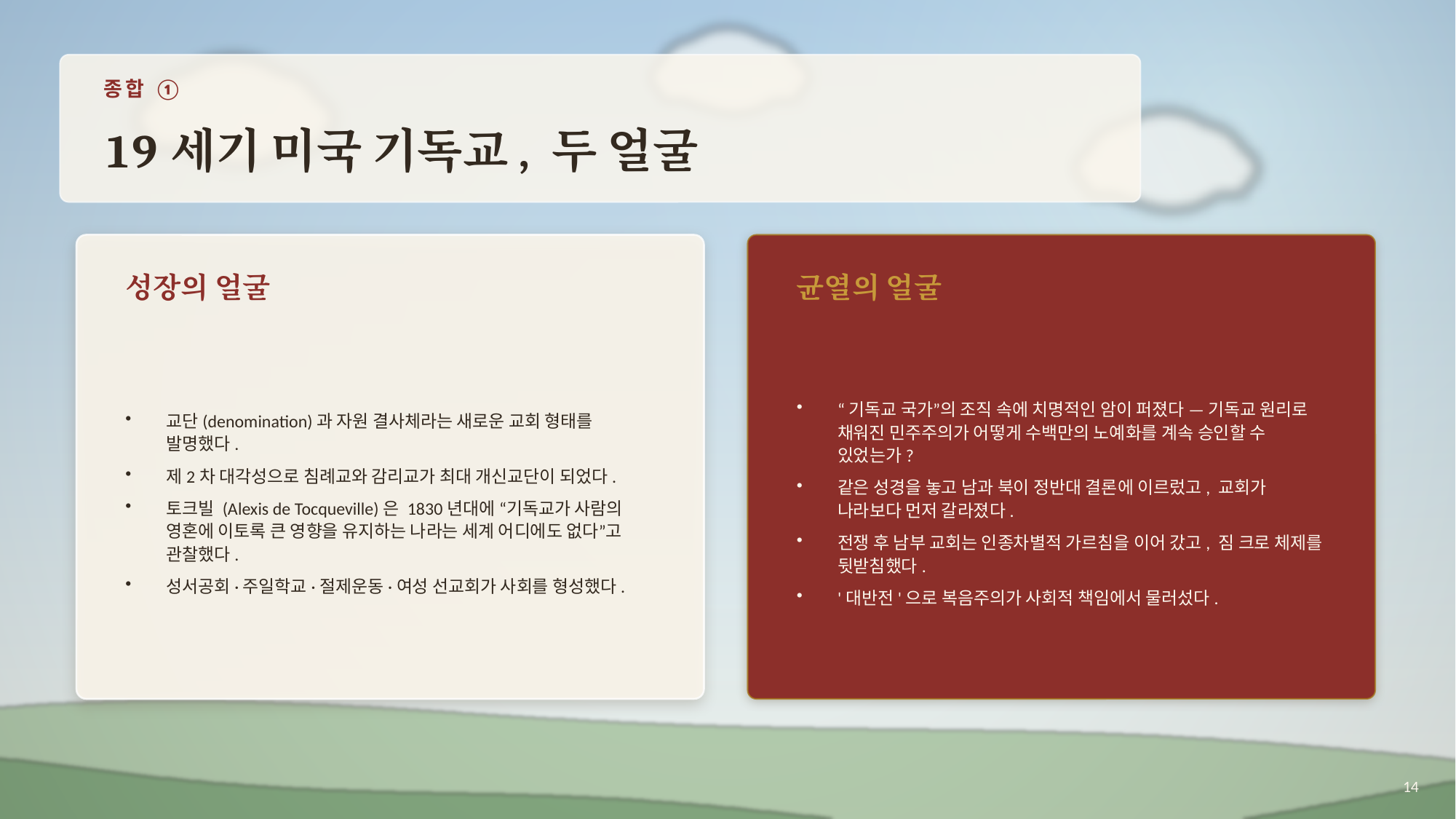

종합 ①
19세기 미국 기독교, 두 얼굴

성장의 얼굴
균열의 얼굴
교단(denomination)과 자원 결사체라는 새로운 교회 형태를 발명했다.
제2차 대각성으로 침례교와 감리교가 최대 개신교단이 되었다.
토크빌 (Alexis de Tocqueville)은 1830년대에 “기독교가 사람의 영혼에 이토록 큰 영향을 유지하는 나라는 세계 어디에도 없다”고 관찰했다.
성서공회·주일학교·절제운동·여성 선교회가 사회를 형성했다.
“기독교 국가”의 조직 속에 치명적인 암이 퍼졌다 — 기독교 원리로 채워진 민주주의가 어떻게 수백만의 노예화를 계속 승인할 수 있었는가?
같은 성경을 놓고 남과 북이 정반대 결론에 이르렀고, 교회가 나라보다 먼저 갈라졌다.
전쟁 후 남부 교회는 인종차별적 가르침을 이어 갔고, 짐 크로 체제를 뒷받침했다.
'대반전'으로 복음주의가 사회적 책임에서 물러섰다.
14